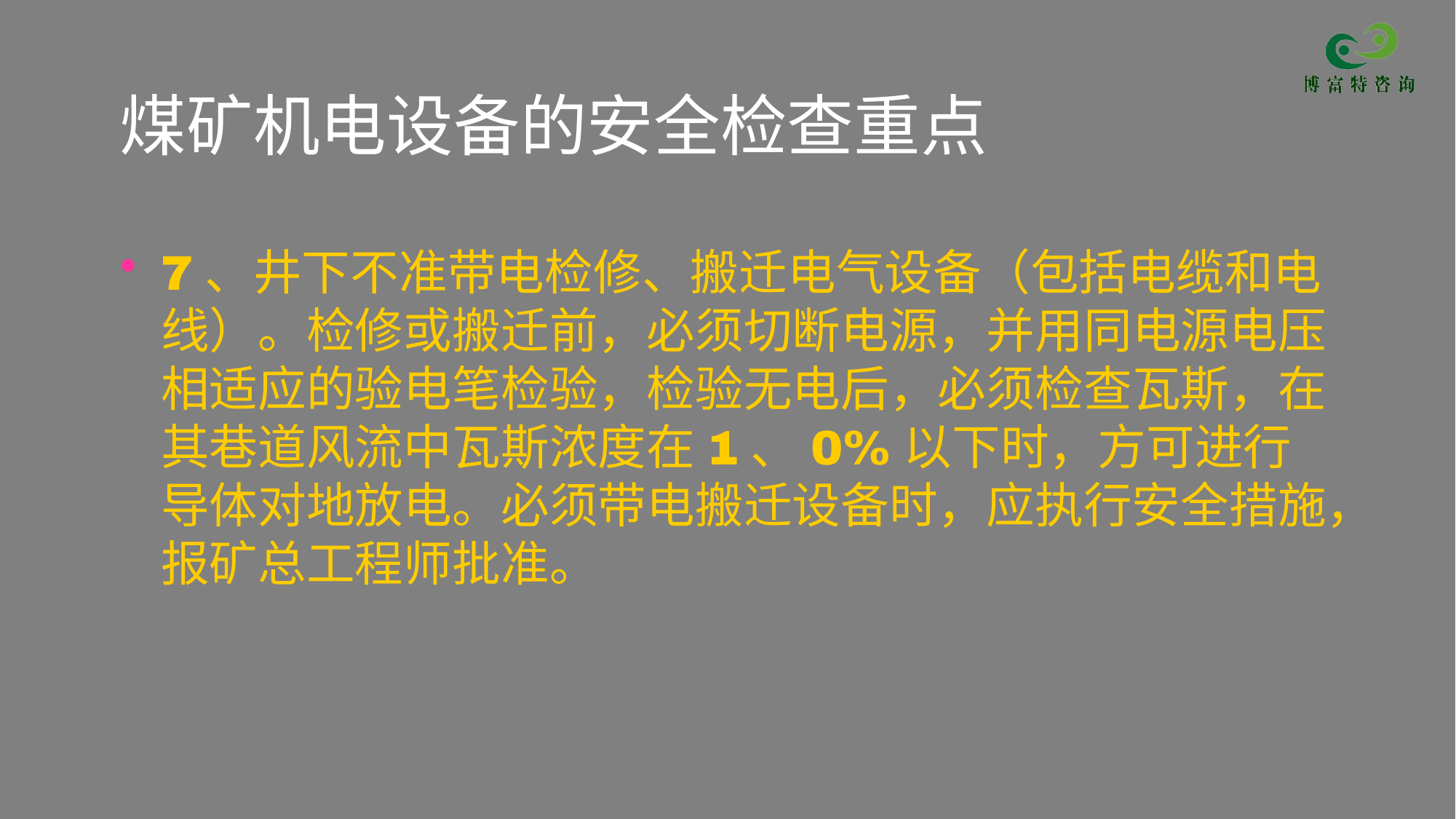

# 煤矿机电设备的安全检查重点
7、井下不准带电检修、搬迁电气设备（包括电缆和电线）。检修或搬迁前，必须切断电源，并用同电源电压相适应的验电笔检验，检验无电后，必须检查瓦斯，在其巷道风流中瓦斯浓度在1、0%以下时，方可进行导体对地放电。必须带电搬迁设备时，应执行安全措施，报矿总工程师批准。